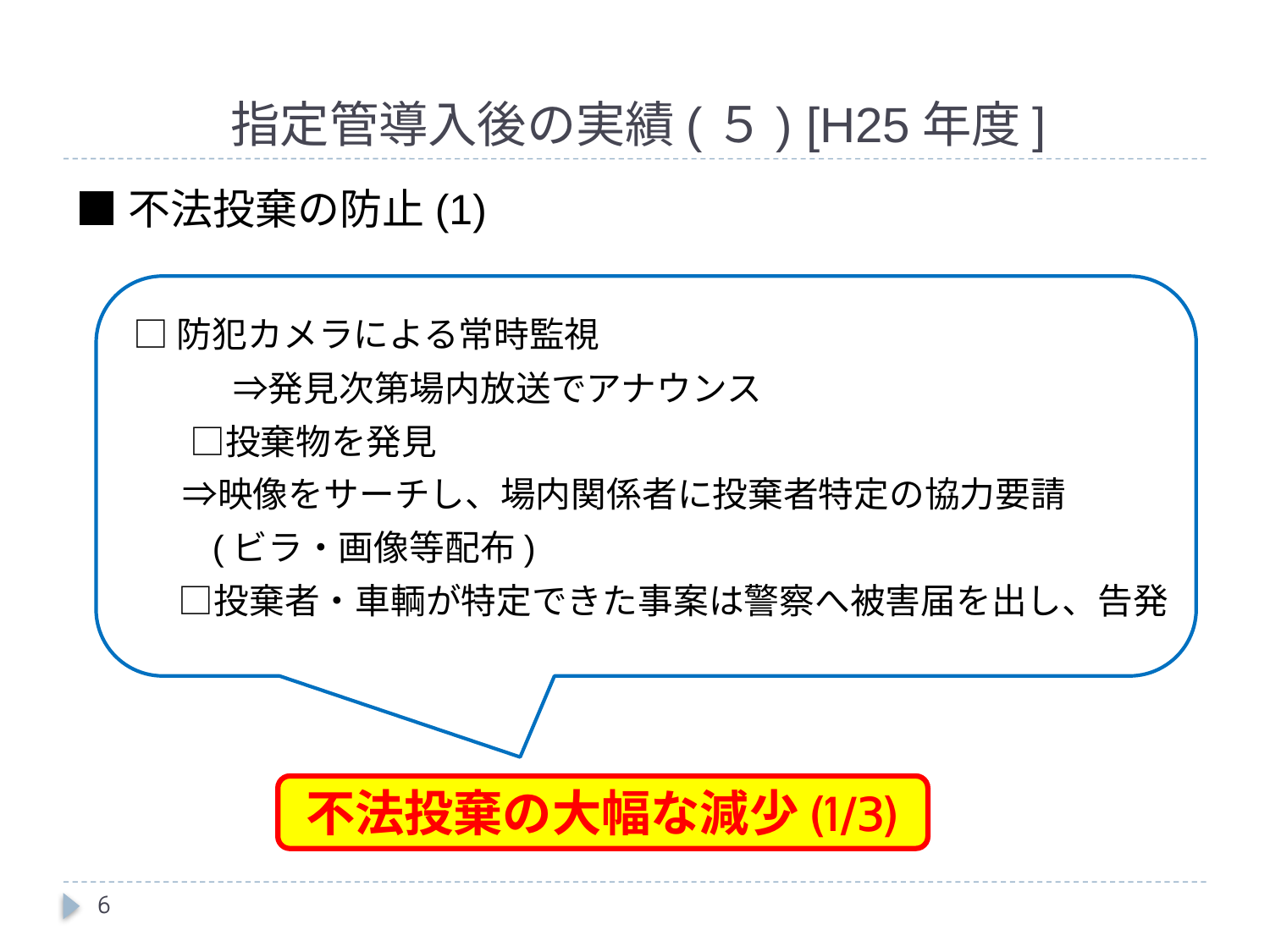

# 指定管導入後の実績(５) [H25年度]
■不法投棄の防止(1)

      □防犯カメラによる常時監視
　　　  　⇒発見次第場内放送でアナウンス
　　　 □投棄物を発見
        　⇒映像をサーチし、場内関係者に投棄者特定の協力要請
              (ビラ・画像等配布)
  　　 □投棄者・車輌が特定できた事案は警察へ被害届を出し、告発

不法投棄の大幅な減少(1/3)
6